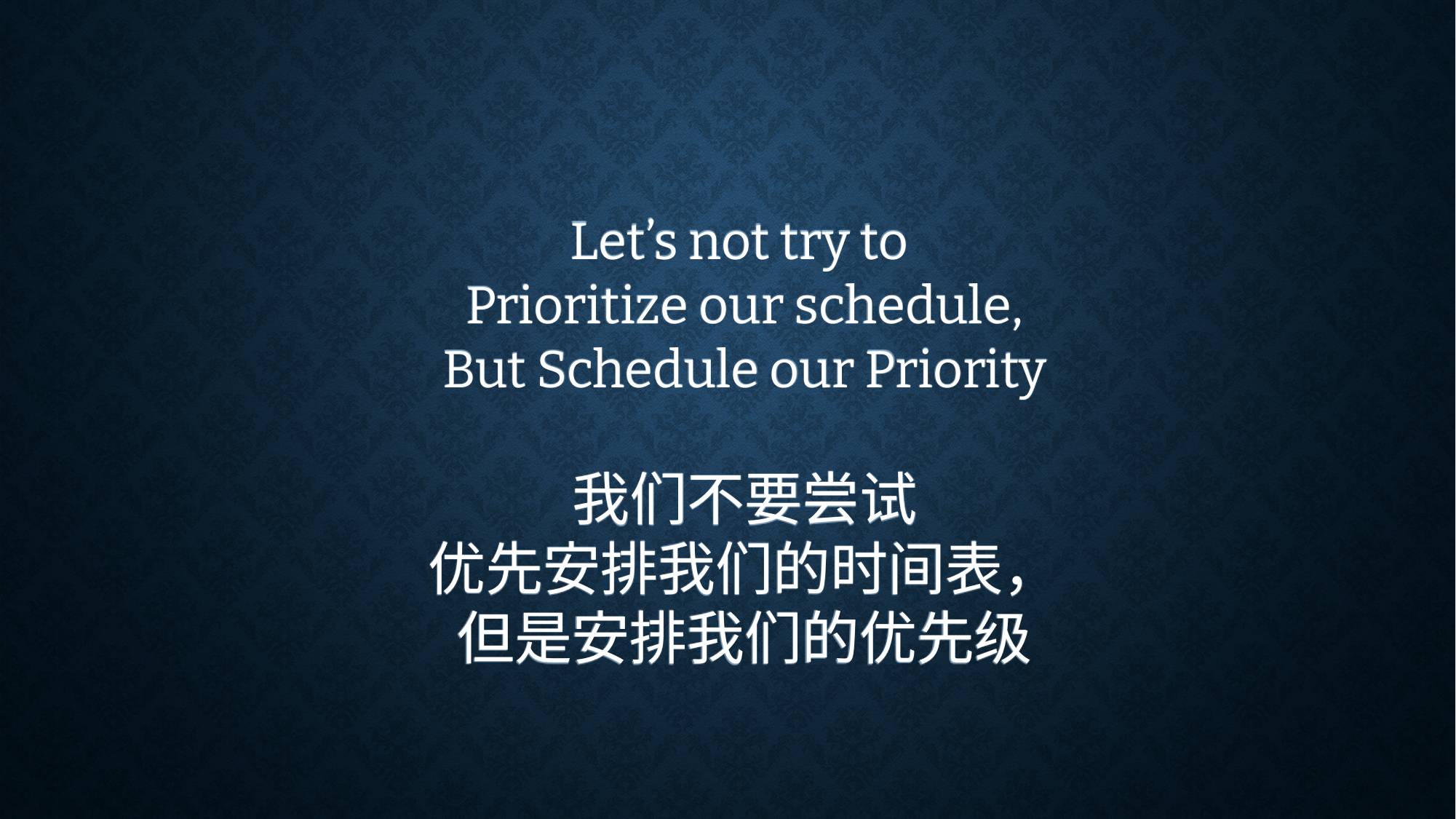

Let’s not try to
Prioritize our schedule,
But Schedule our Priority

我们不要尝试
优先安排我们的时间表，
但是安排我们的优先级